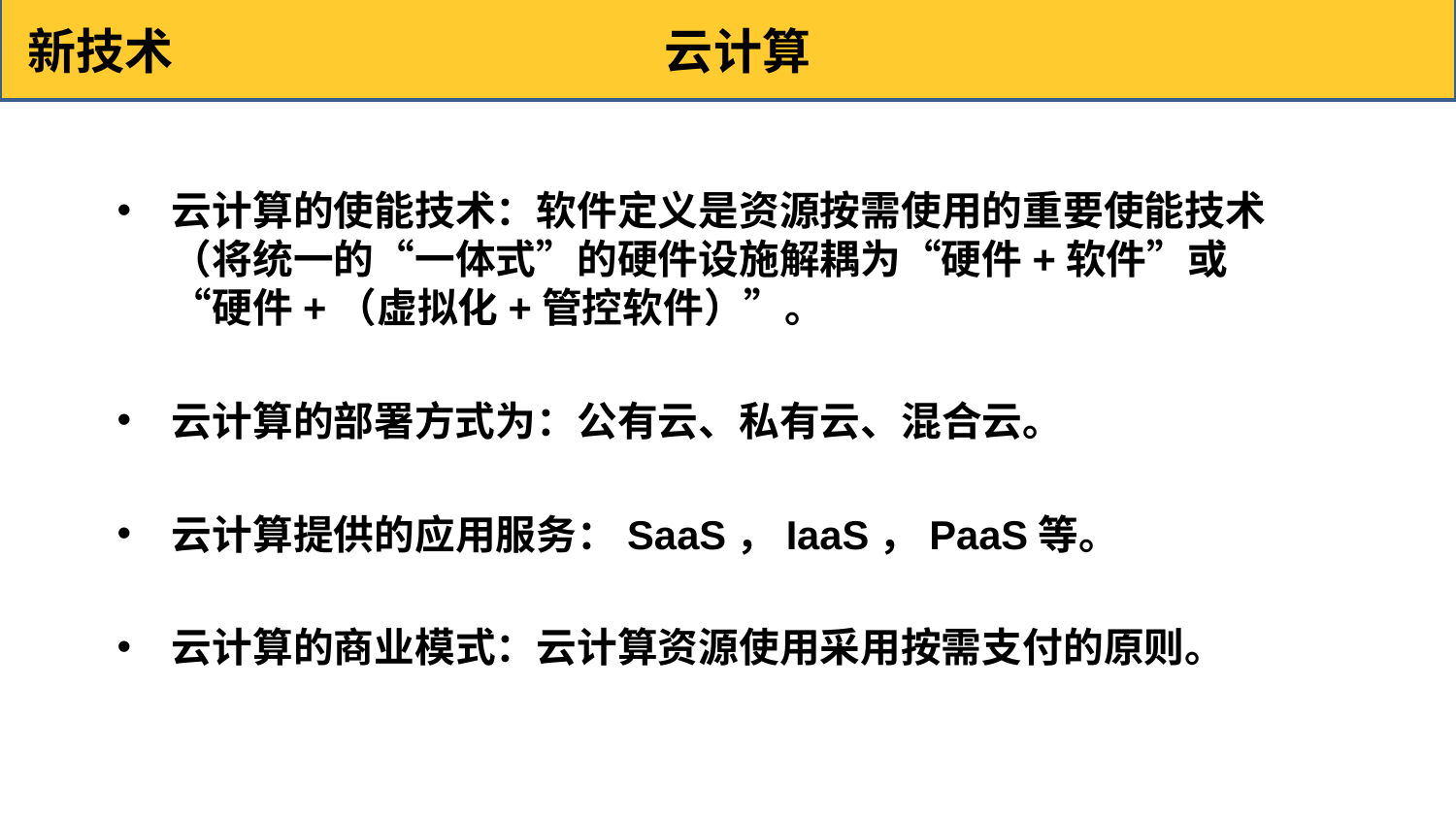

新技术                                             云计算

云计算的使能技术：软件定义是资源按需使用的重要使能技术（将统一的“一体式”的硬件设施解耦为“硬件+软件”或“硬件+（虚拟化+管控软件）”。

云计算的部署方式为：公有云、私有云、混合云。

云计算提供的应用服务：SaaS，IaaS，PaaS等。

云计算的商业模式：云计算资源使用采用按需支付的原则。
18